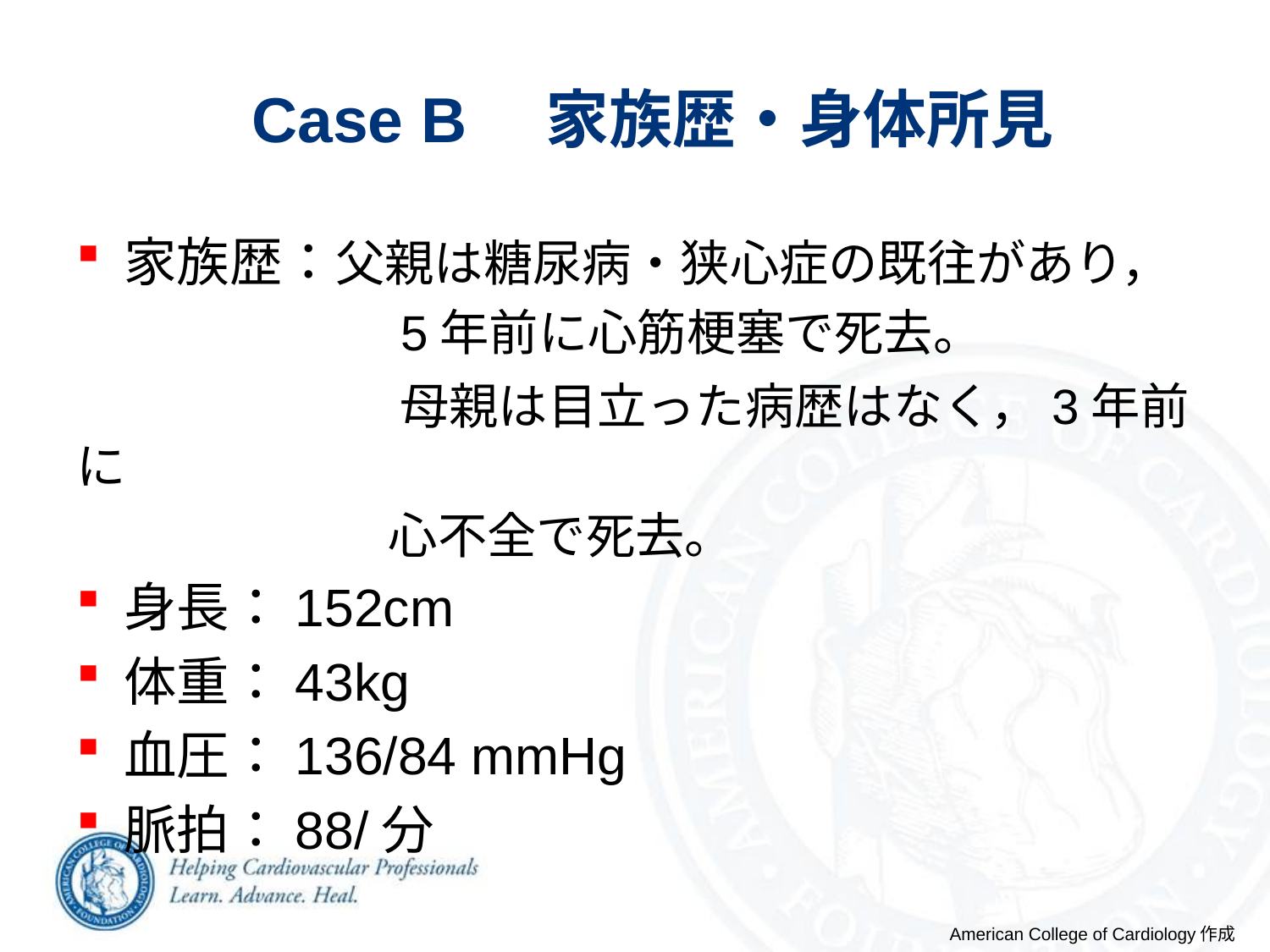

# Case B　家族歴・身体所見
家族歴：父親は糖尿病・狭心症の既往があり，
　　　　　      5年前に心筋梗塞で死去。
　　　　     　母親は目立った病歴はなく，3年前に
　　　　　      心不全で死去。
身長：152cm
体重：43kg
血圧：136/84 mmHg
脈拍：88/分

American College of Cardiology作成